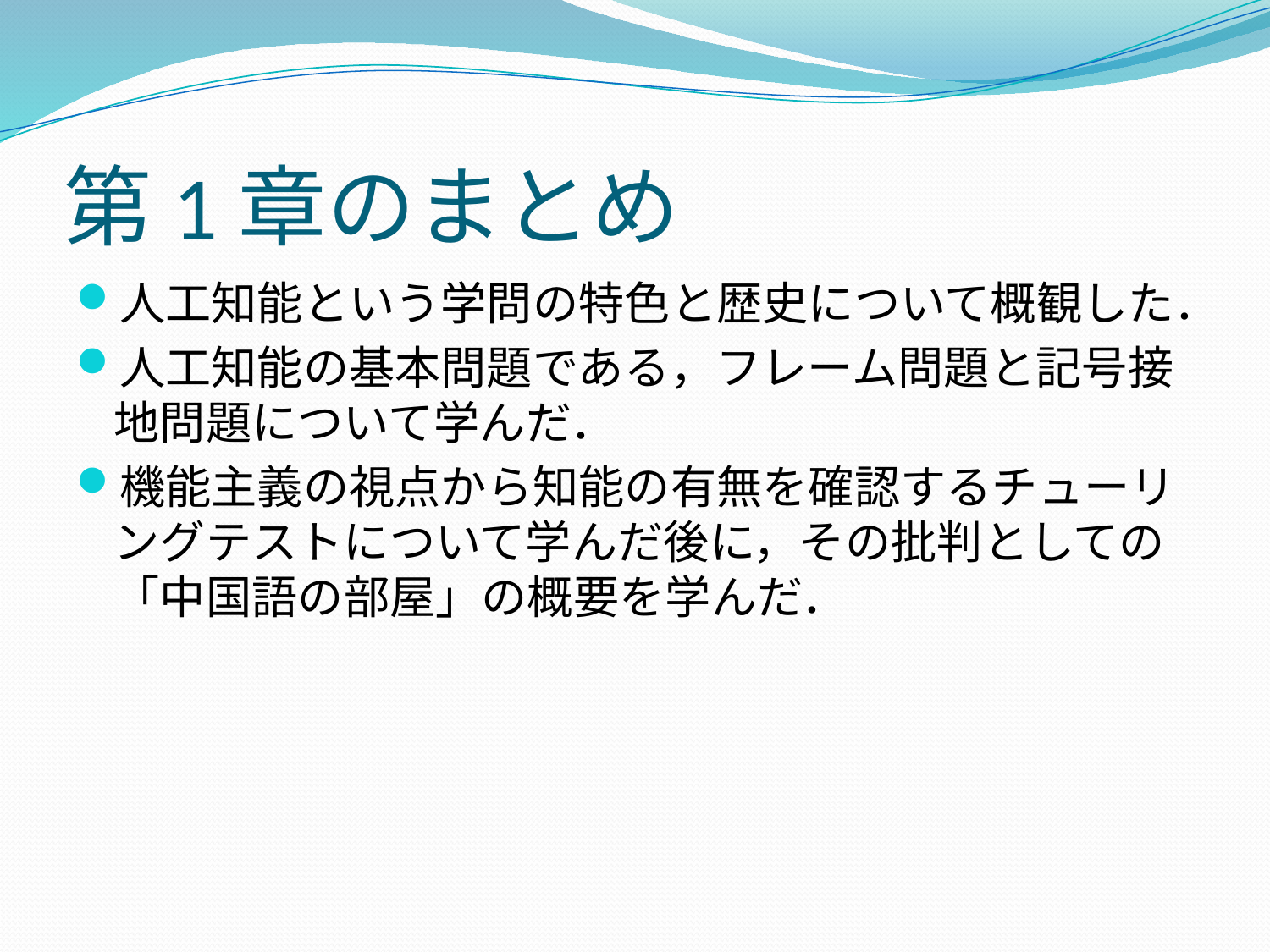

# 第1章のまとめ
人工知能という学問の特色と歴史について概観した．
人工知能の基本問題である，フレーム問題と記号接地問題について学んだ．
機能主義の視点から知能の有無を確認するチューリングテストについて学んだ後に，その批判としての「中国語の部屋」の概要を学んだ．